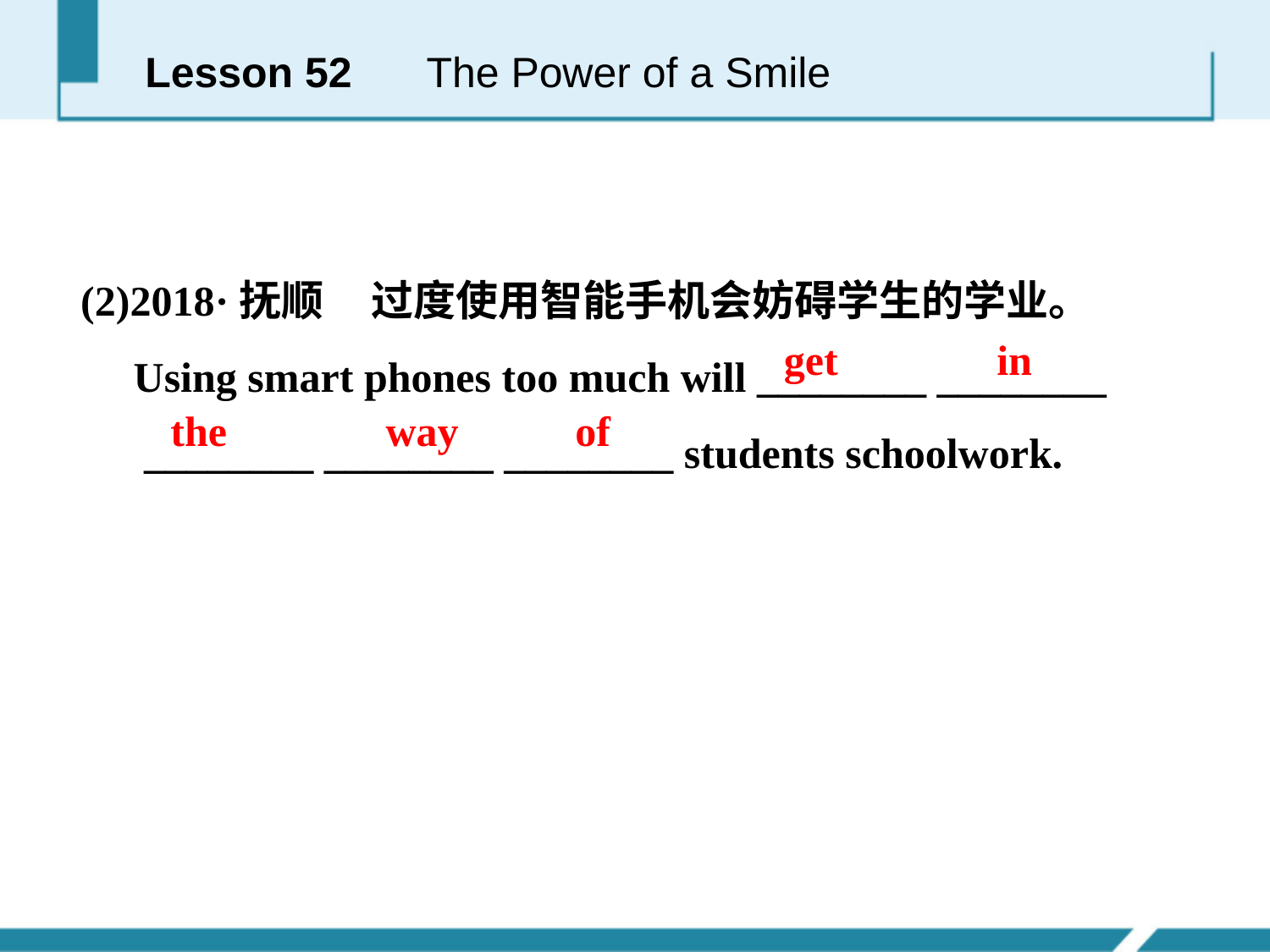

Lesson 52 　The Power of a Smile
 (2)2018·抚顺     过度使用智能手机会妨碍学生的学业。
      Using smart phones too much will ________ ________
       ________ ________ ________ students schoolwork.
get               in
the               way           of